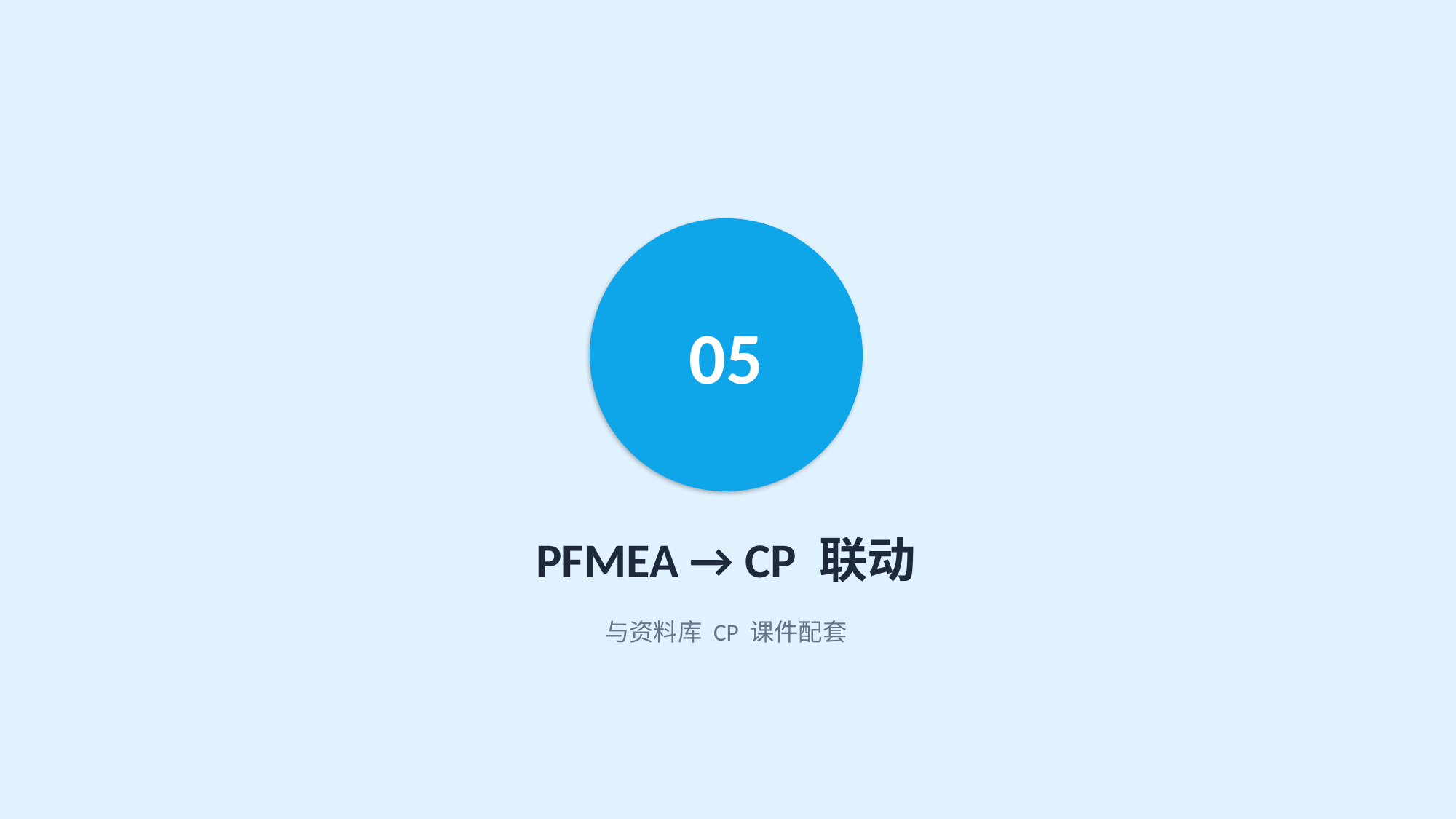

05
PFMEA → CP 联动
与资料库 CP 课件配套